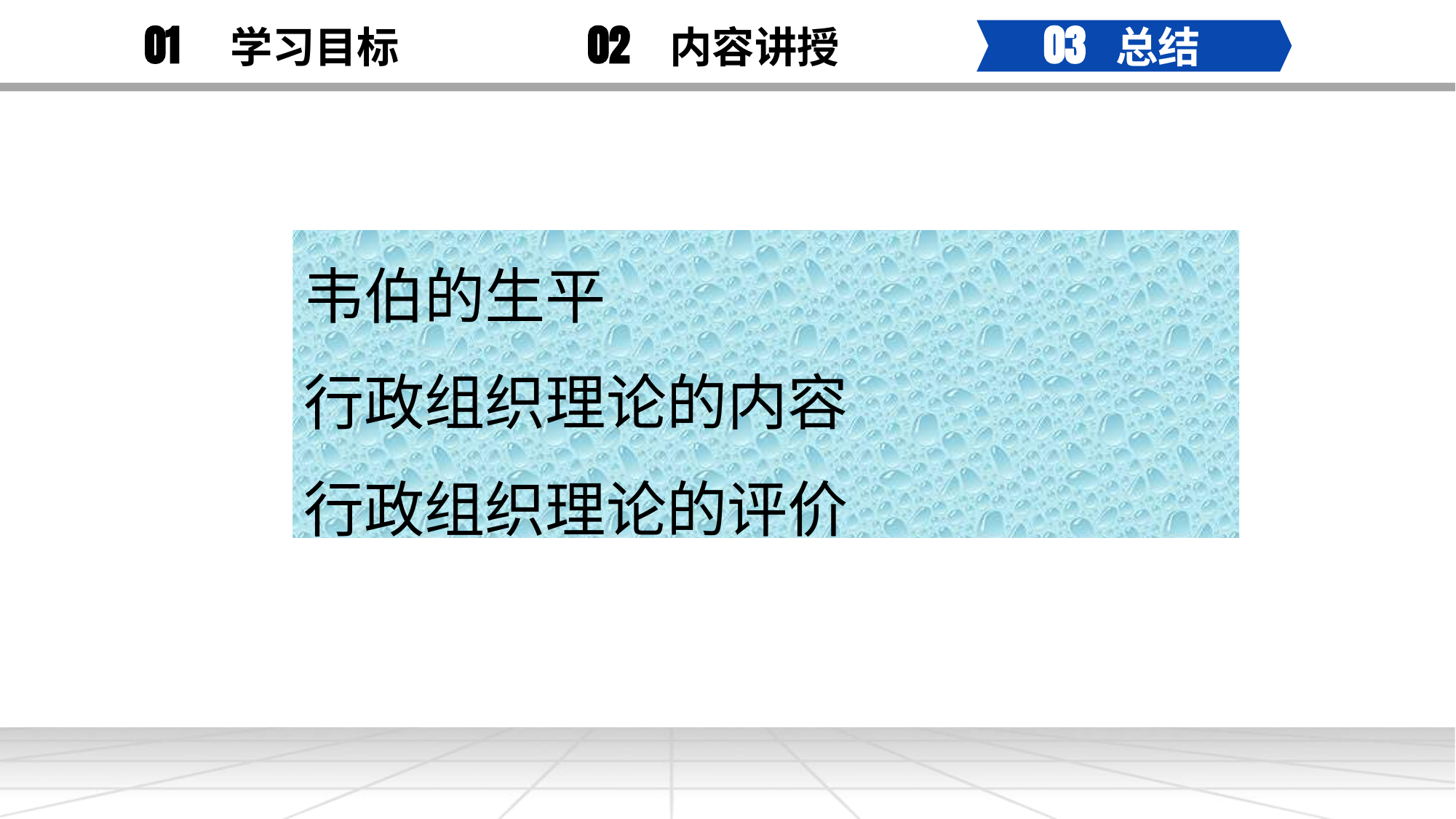

02   内容讲授
03  总结
01    学习目标

韦伯的生平
行政组织理论的内容
行政组织理论的评价